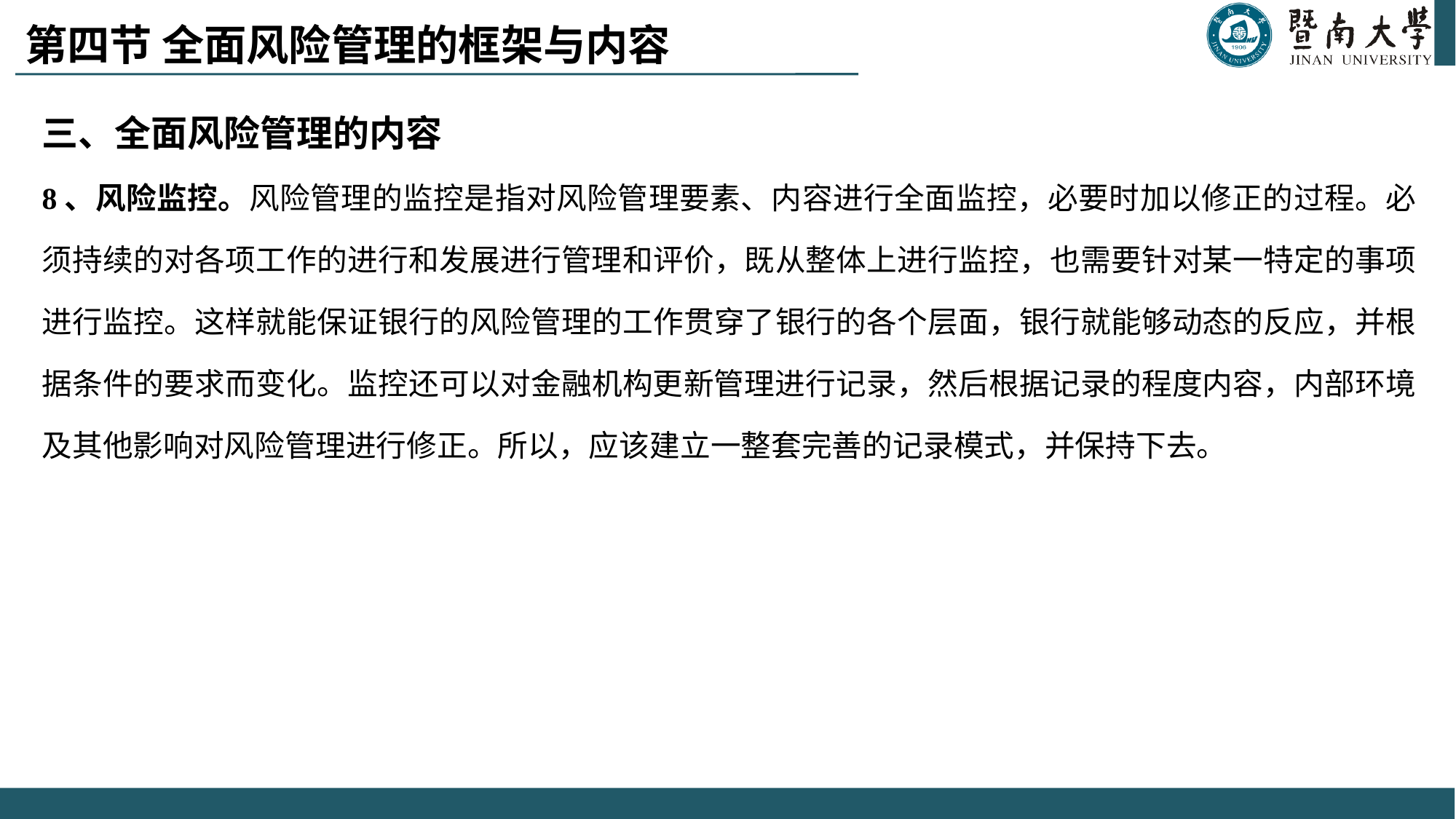

# 第四节 全面风险管理的框架与内容
三、全面风险管理的内容
8、风险监控。风险管理的监控是指对风险管理要素、内容进行全面监控，必要时加以修正的过程。必须持续的对各项工作的进行和发展进行管理和评价，既从整体上进行监控，也需要针对某一特定的事项进行监控。这样就能保证银行的风险管理的工作贯穿了银行的各个层面，银行就能够动态的反应，并根据条件的要求而变化。监控还可以对金融机构更新管理进行记录，然后根据记录的程度内容，内部环境及其他影响对风险管理进行修正。所以，应该建立一整套完善的记录模式，并保持下去。